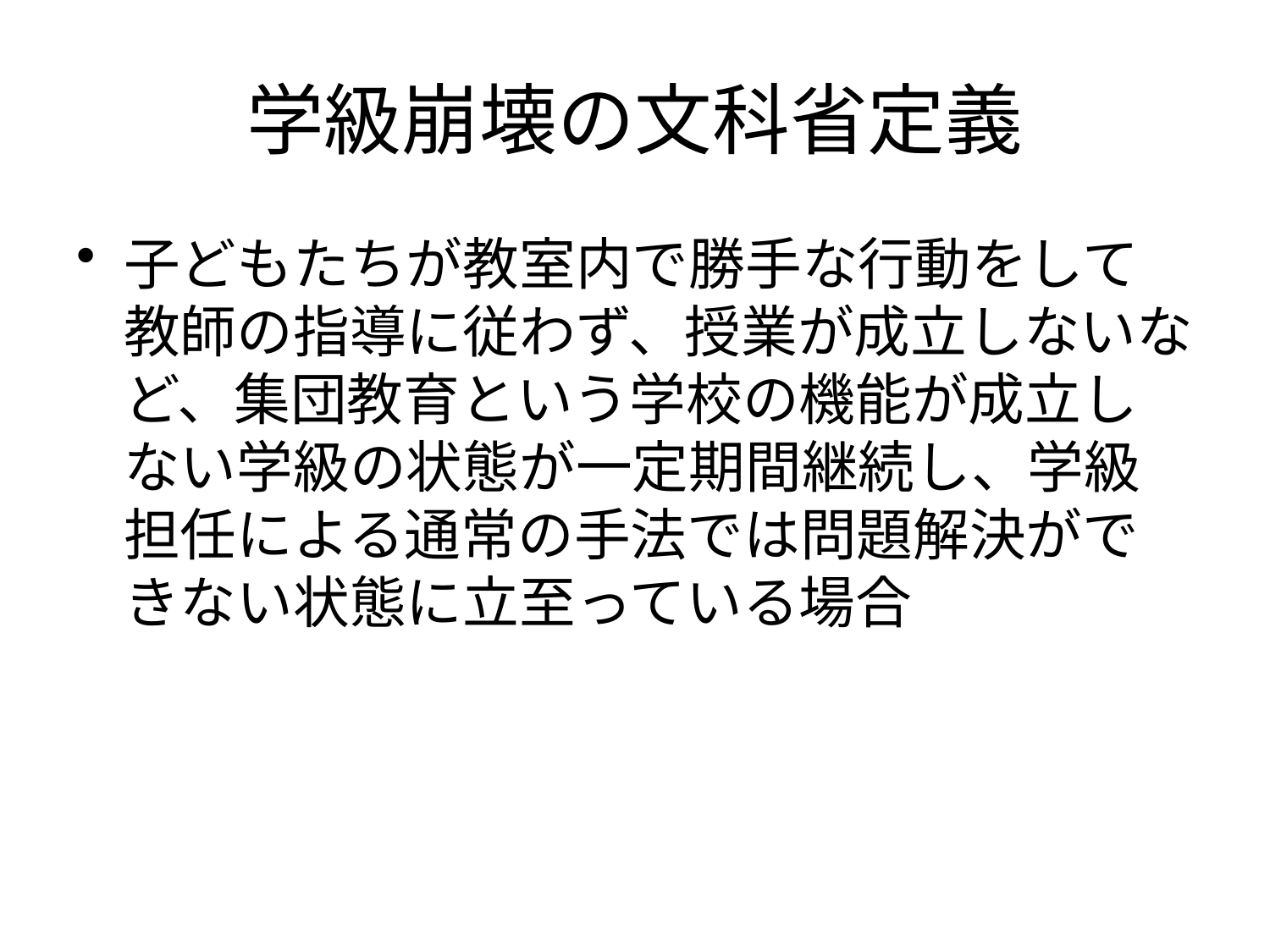

# 学級崩壊の文科省定義
子どもたちが教室内で勝手な行動をして教師の指導に従わず、授業が成立しないなど、集団教育という学校の機能が成立しない学級の状態が一定期間継続し、学級担任による通常の手法では問題解決ができない状態に立至っている場合